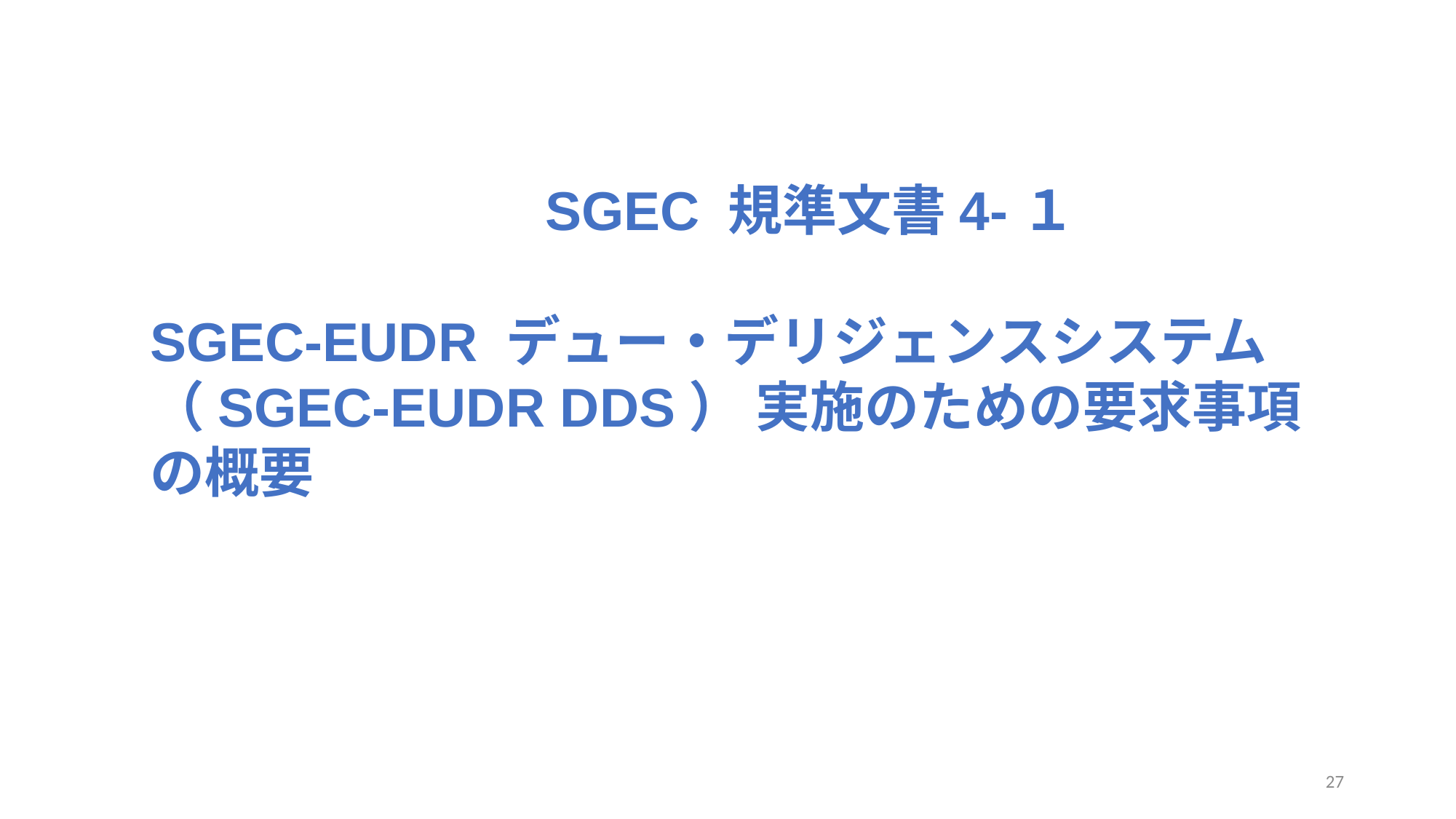

SGEC 規準文書4-１

SGEC-EUDR デュー・デリジェンスシステム（SGEC-EUDR DDS） 実施のための要求事項
の概要
27